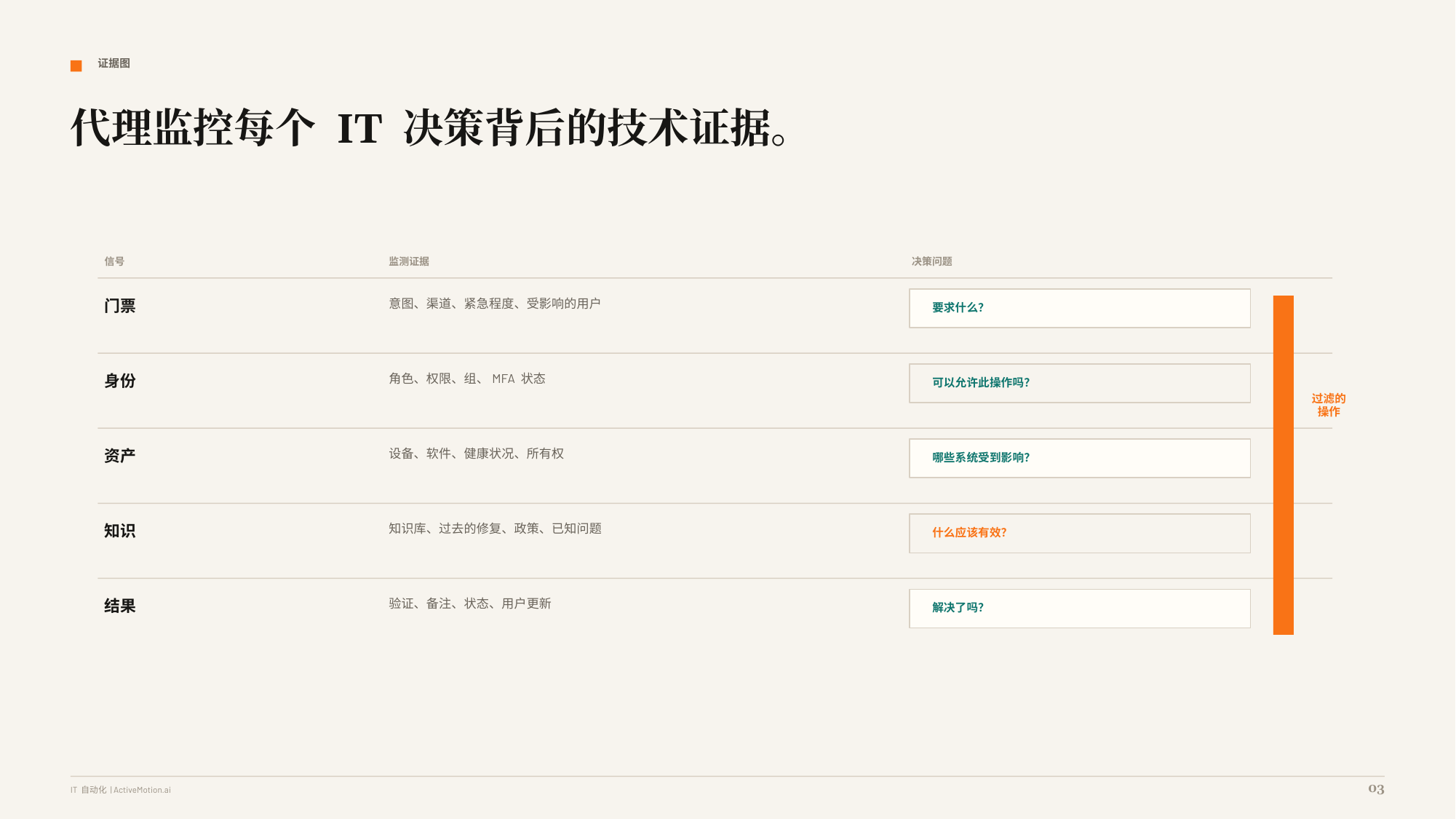

证据图

代理监控每个 IT 决策背后的技术证据。
信号
监测证据
决策问题

门票
意图、渠道、紧急程度、受影响的用户

要求什么？

身份
角色、权限、组、MFA 状态
可以允许此操作吗？
过滤的操作

资产
设备、软件、健康状况、所有权
哪些系统受到影响？

知识
知识库、过去的修复、政策、已知问题
什么应该有效？

结果
验证、备注、状态、用户更新
解决了吗？

03
IT 自动化 | ActiveMotion.ai